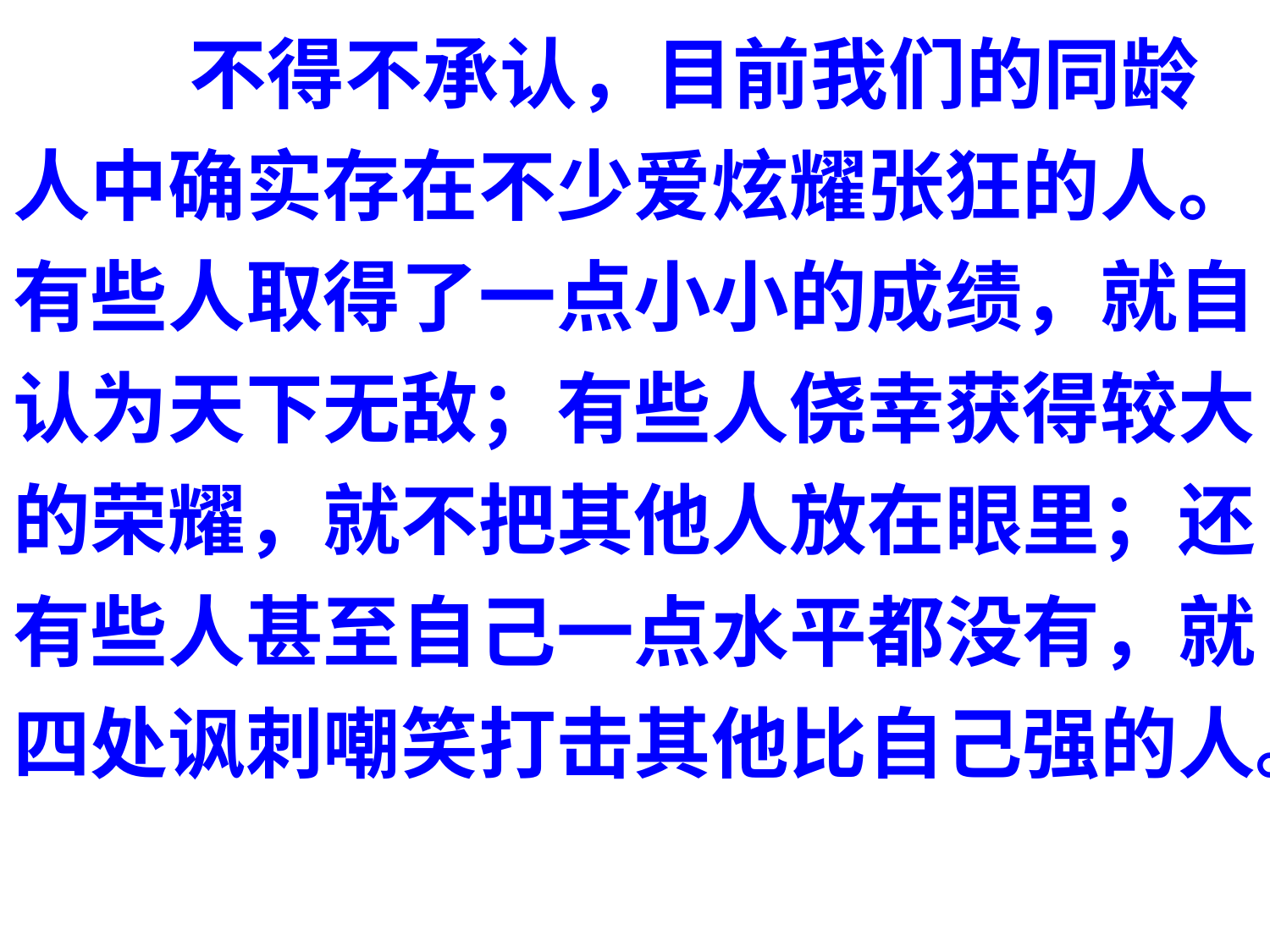

不得不承认，目前我们的同龄人中确实存在不少爱炫耀张狂的人。有些人取得了一点小小的成绩，就自认为天下无敌；有些人侥幸获得较大的荣耀，就不把其他人放在眼里；还有些人甚至自己一点水平都没有，就四处讽刺嘲笑打击其他比自己强的人。